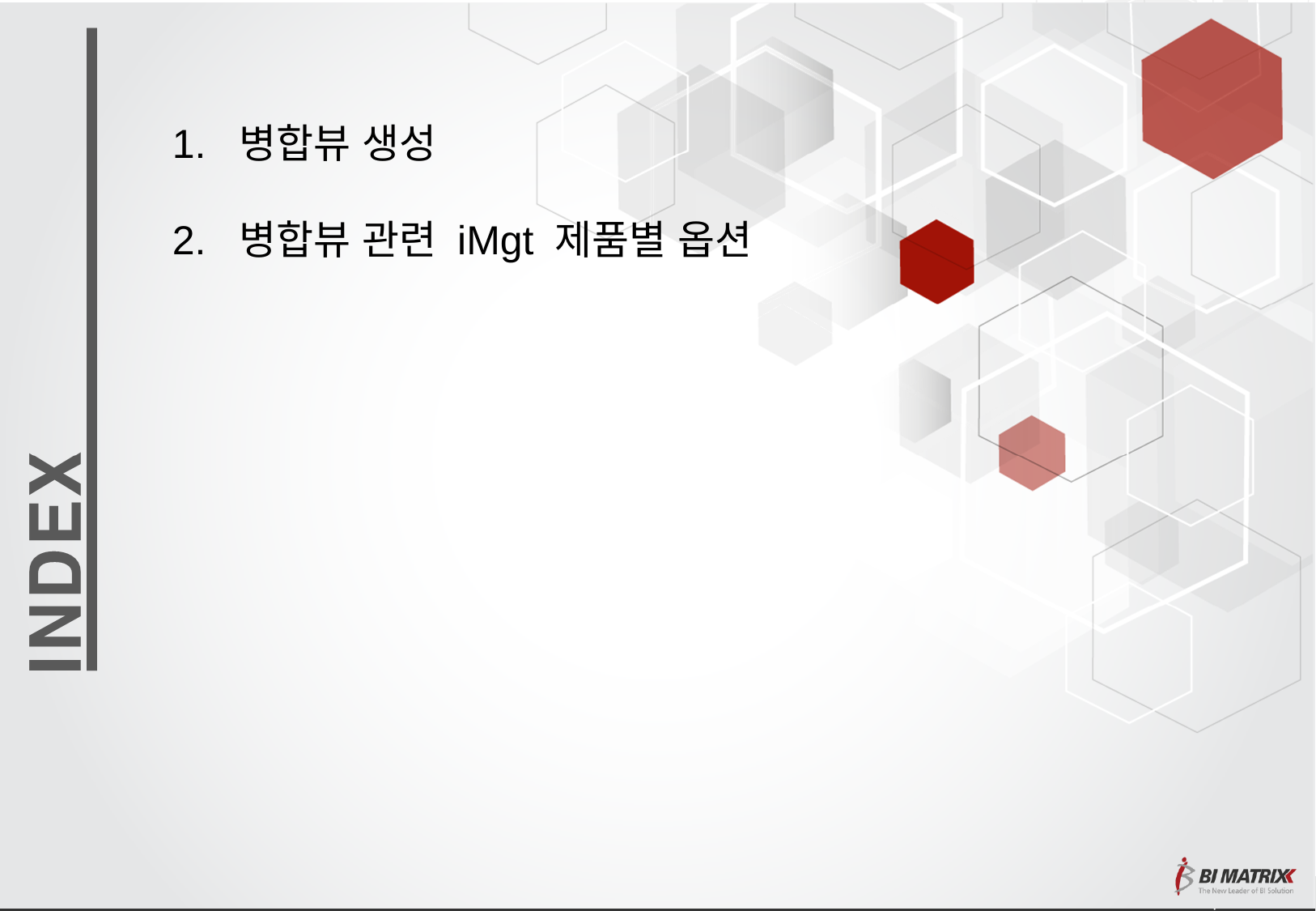

병합뷰 생성

 병합뷰 관련 iMgt 제품별 옵션